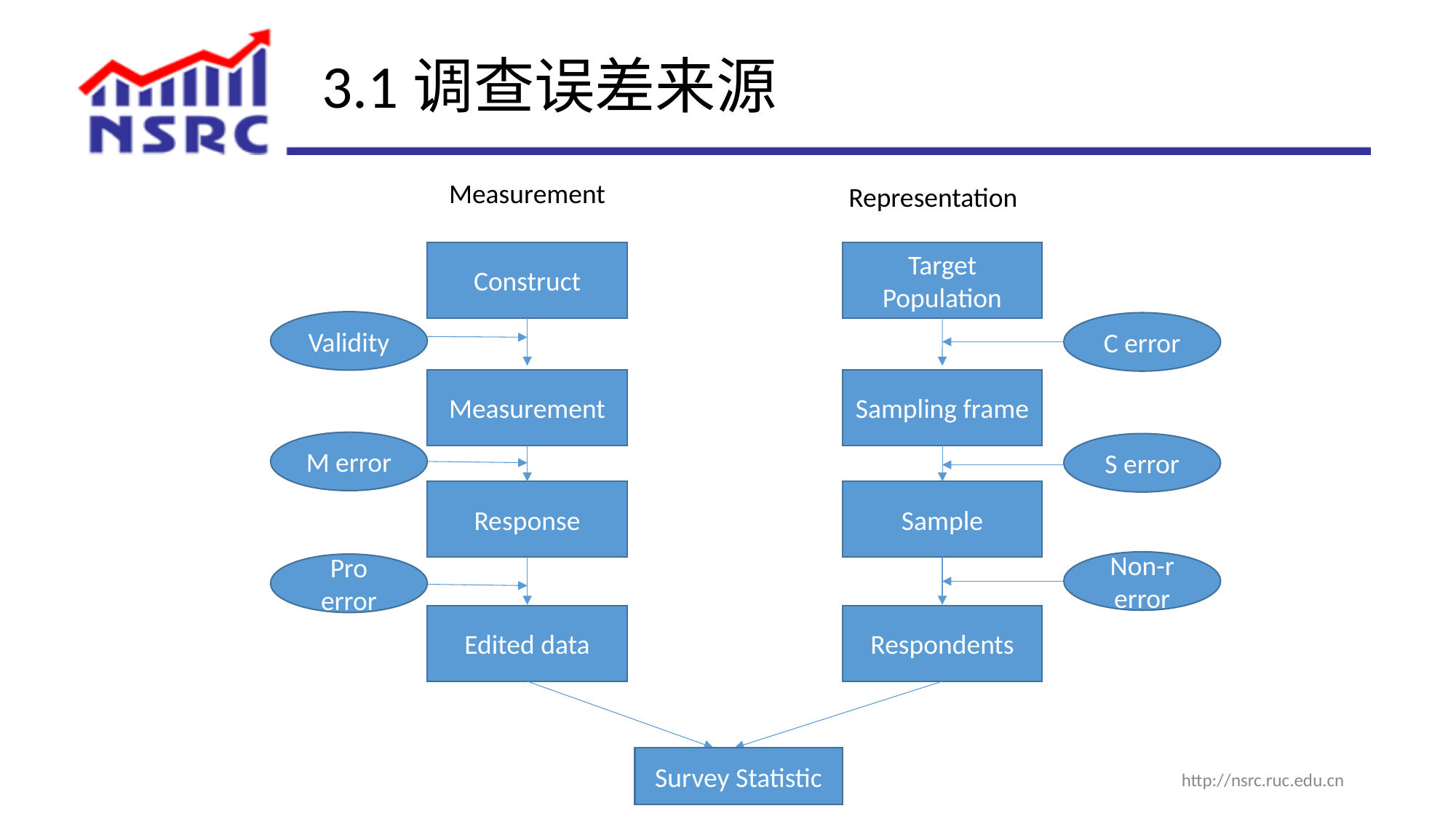

# 3.1调查误差来源
Measurement
Representation
Construct
Target Population
Validity
C error
Measurement
Sampling frame
M error
S error
Response
Sample
Non-r error
Pro error
Edited data
Respondents
Survey Statistic